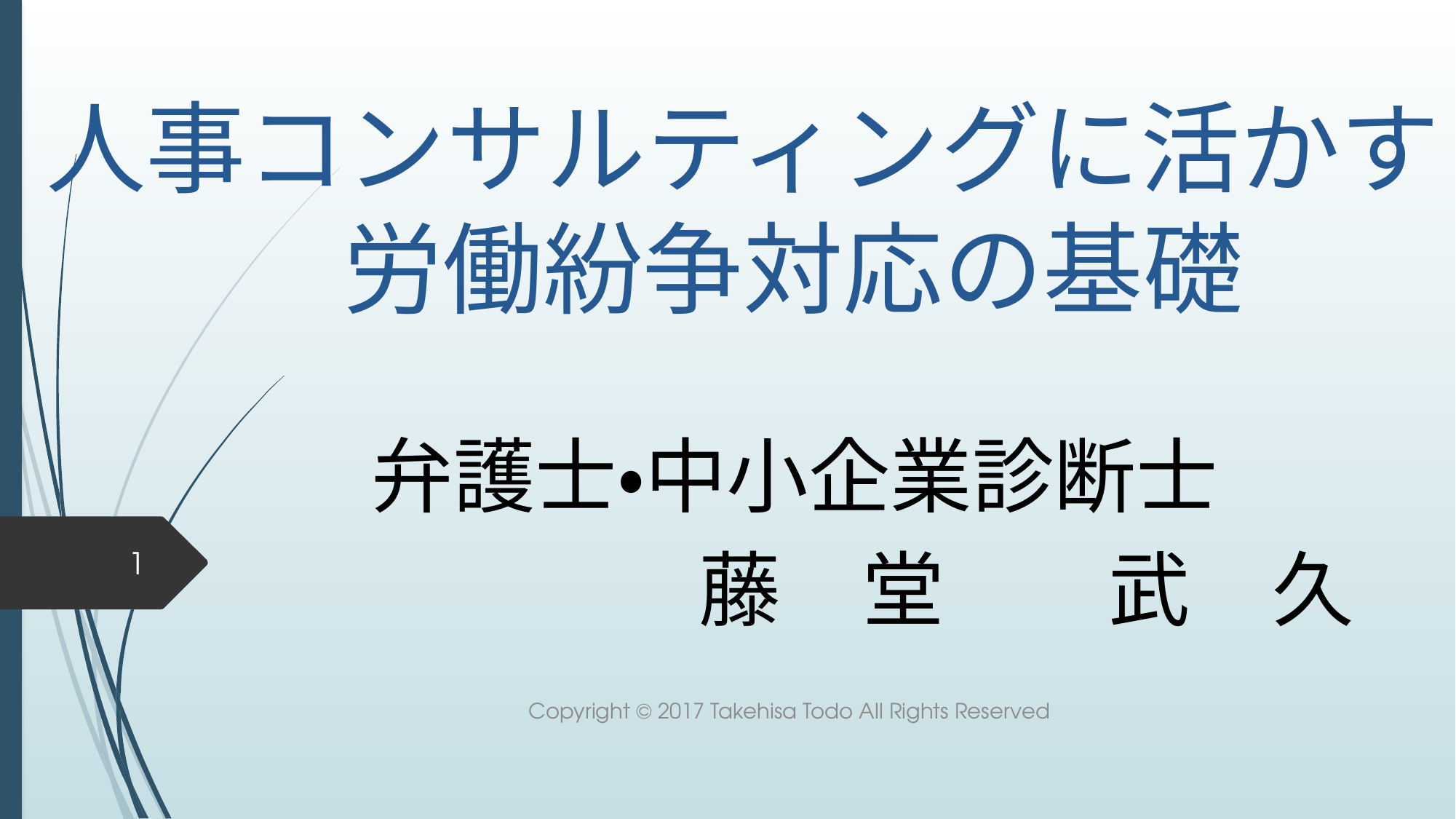

# 人事コンサルティングに活かす 　労働紛争対応の基礎
弁護士・中小企業診断士
　　　　藤　堂　　武　久
1
Copyright © 2017 Takehisa Todo All Rights Reserved